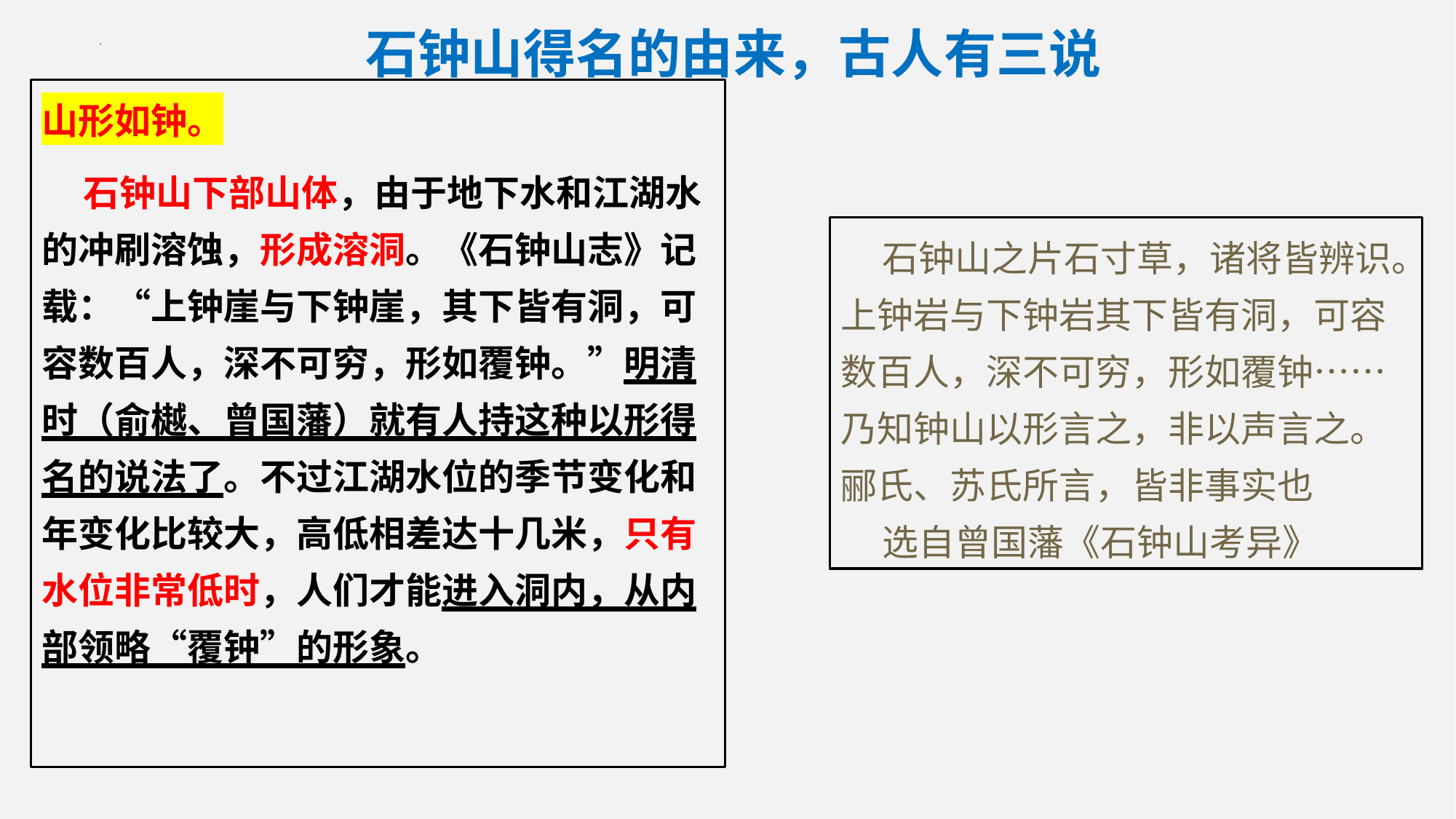

# 石钟山得名的由来，古人有三说
山形如钟。
    石钟山下部山体，由于地下水和江湖水的冲刷溶蚀，形成溶洞。《石钟山志》记载：“上钟崖与下钟崖，其下皆有洞，可容数百人，深不可穷，形如覆钟。”明清时（俞樾、曾国藩）就有人持这种以形得名的说法了。不过江湖水位的季节变化和年变化比较大，高低相差达十几米，只有水位非常低时，人们才能进入洞内，从内部领略“覆钟”的形象。
    石钟山之片石寸草，诸将皆辨识。上钟岩与下钟岩其下皆有洞，可容数百人，深不可穷，形如覆钟……乃知钟山以形言之，非以声言之。郦氏、苏氏所言，皆非事实也
    选自曾国藩《石钟山考异》